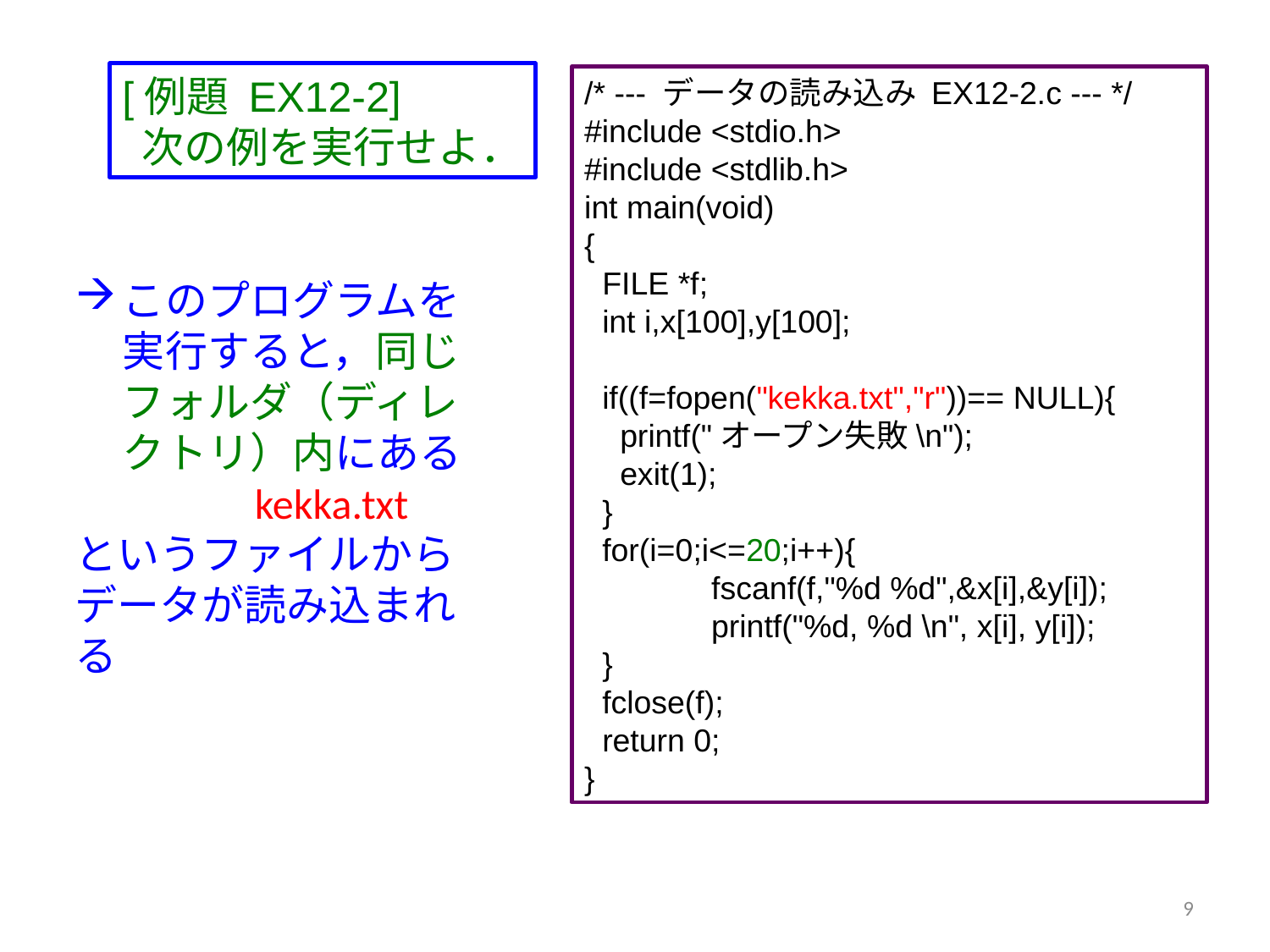

[例題 EX12-2]
 次の例を実行せよ．
/* --- データの読み込み EX12-2.c --- */
#include <stdio.h>
#include <stdlib.h>
int main(void)
{
  FILE *f;
  int i,x[100],y[100];

  if((f=fopen("kekka.txt","r"))== NULL){
    printf("オープン失敗\n");
    exit(1);
  }
  for(i=0;i<=20;i++){
	fscanf(f,"%d %d",&x[i],&y[i]);
	printf("%d, %d \n", x[i], y[i]);
  }
  fclose(f);
  return 0;
}
このプログラムを実行すると，同じフォルダ（ディレクトリ）内にある
　　　　kekka.txt
というファイルからデータが読み込まれる
9